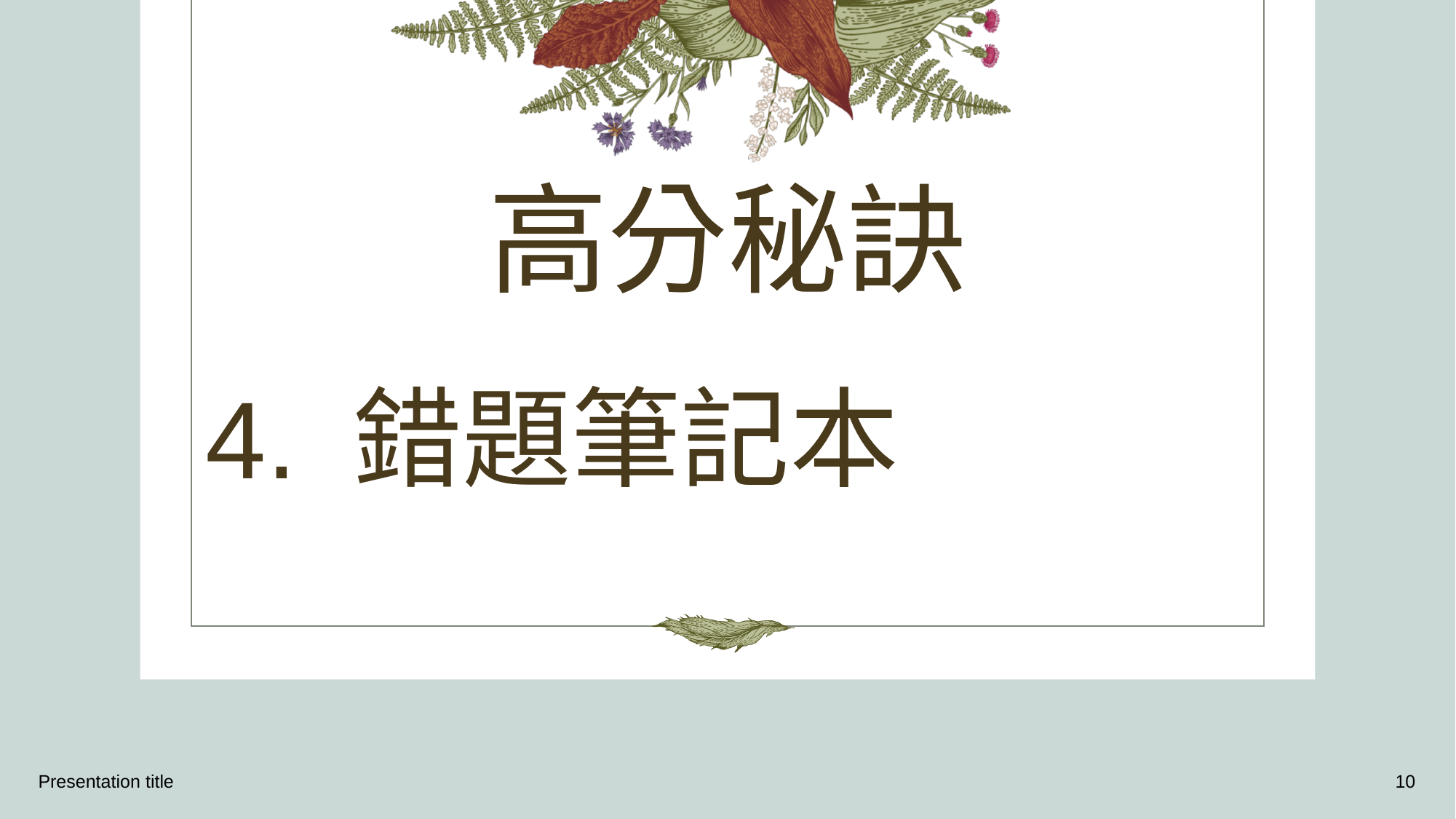

# 高分秘訣
4. 錯題筆記本

Presentation title
10